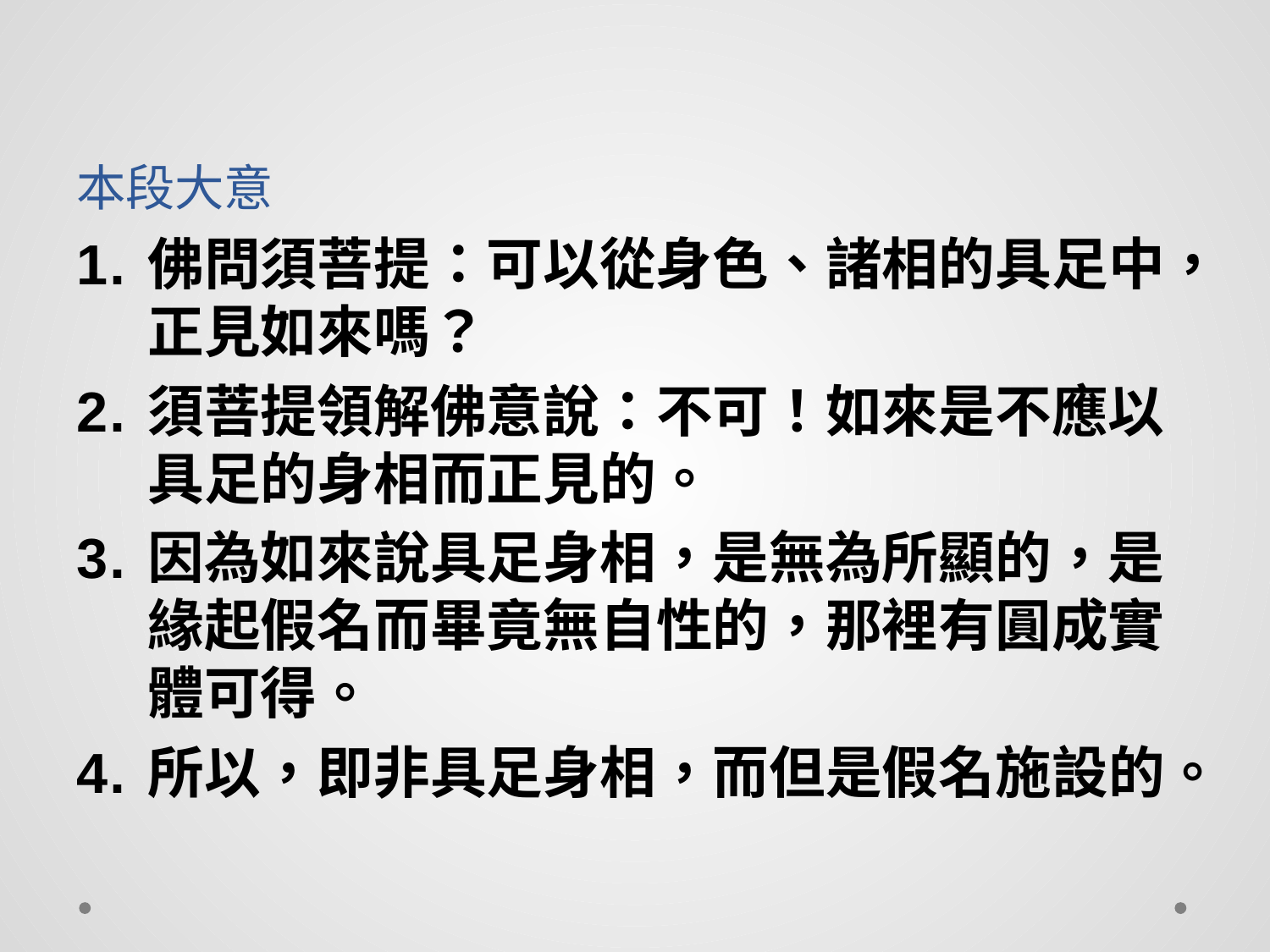

# 本段大意
佛問須菩提：可以從身色、諸相的具足中，正見如來嗎？
須菩提領解佛意說：不可！如來是不應以具足的身相而正見的。
因為如來說具足身相，是無為所顯的，是緣起假名而畢竟無自性的，那裡有圓成實體可得。
所以，即非具足身相，而但是假名施設的。